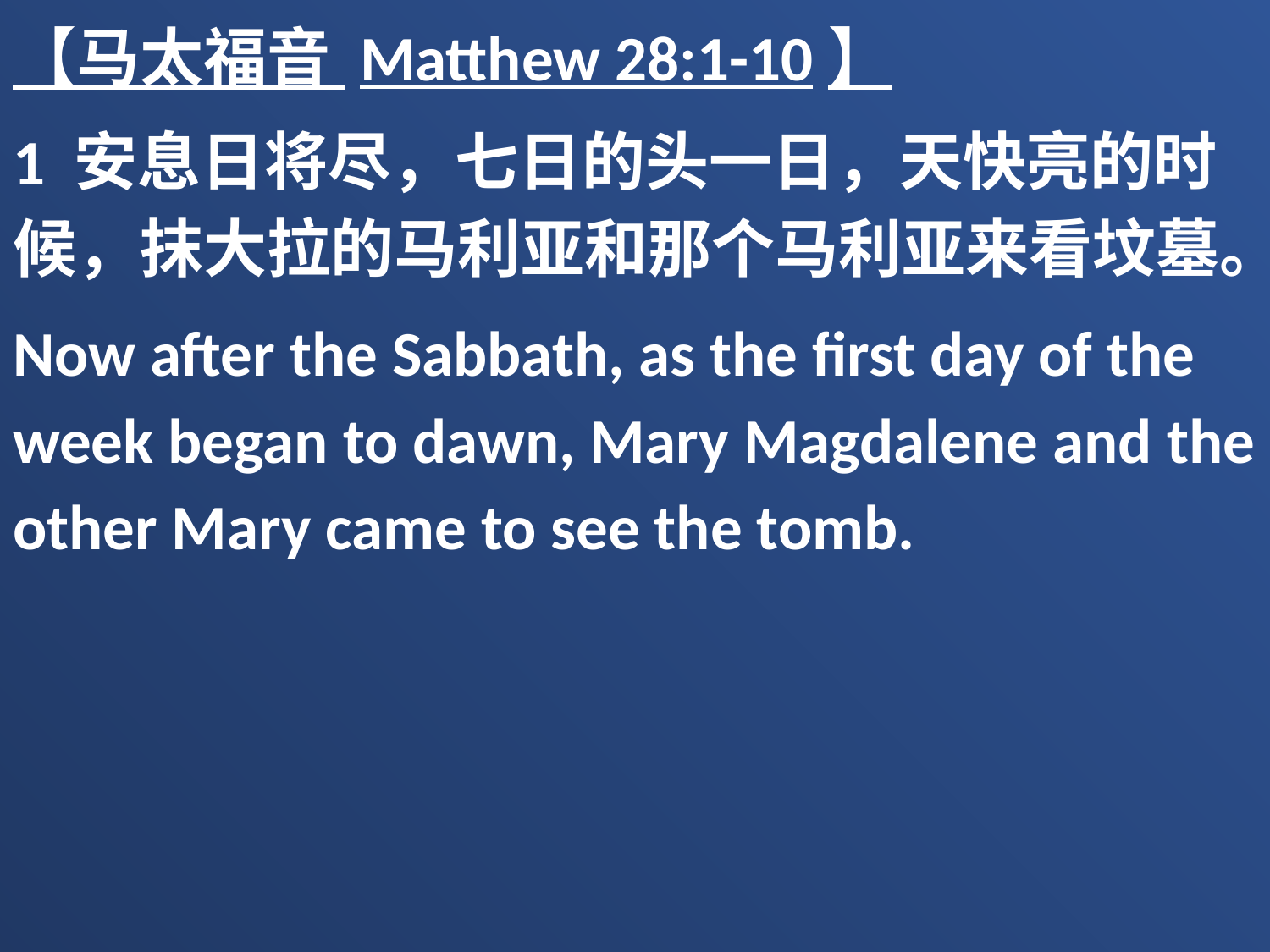

【马太福音 Matthew 28:1-10】
1 安息日将尽，七日的头一日，天快亮的时候，抹大拉的马利亚和那个马利亚来看坟墓。
Now after the Sabbath, as the first day of the week began to dawn, Mary Magdalene and the other Mary came to see the tomb.